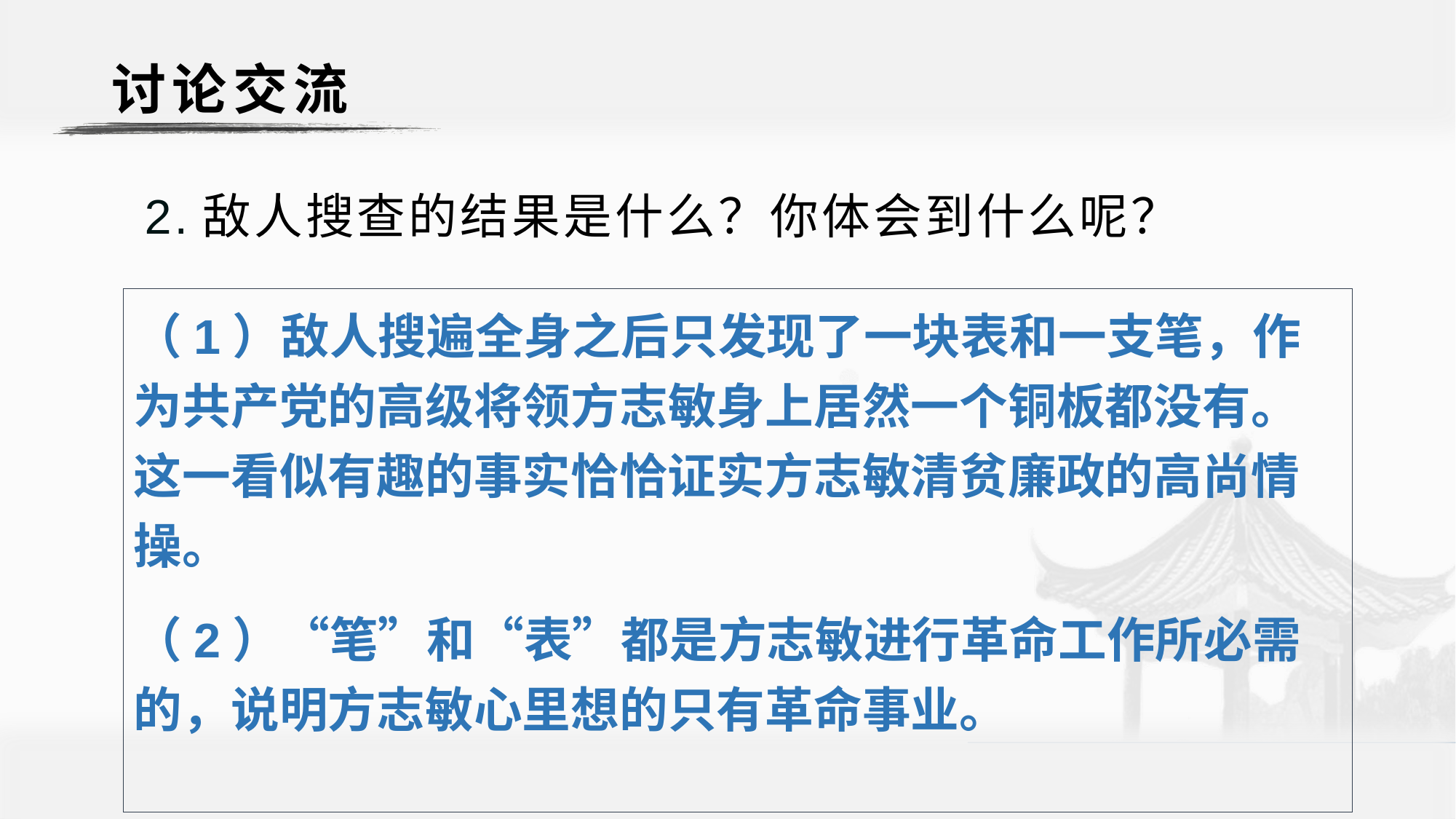

讨论交流
2.敌人搜查的结果是什么？你体会到什么呢？
（1）敌人搜遍全身之后只发现了一块表和一支笔，作为共产党的高级将领方志敏身上居然一个铜板都没有。这一看似有趣的事实恰恰证实方志敏清贫廉政的高尚情操。
（2）“笔”和“表”都是方志敏进行革命工作所必需的，说明方志敏心里想的只有革命事业。